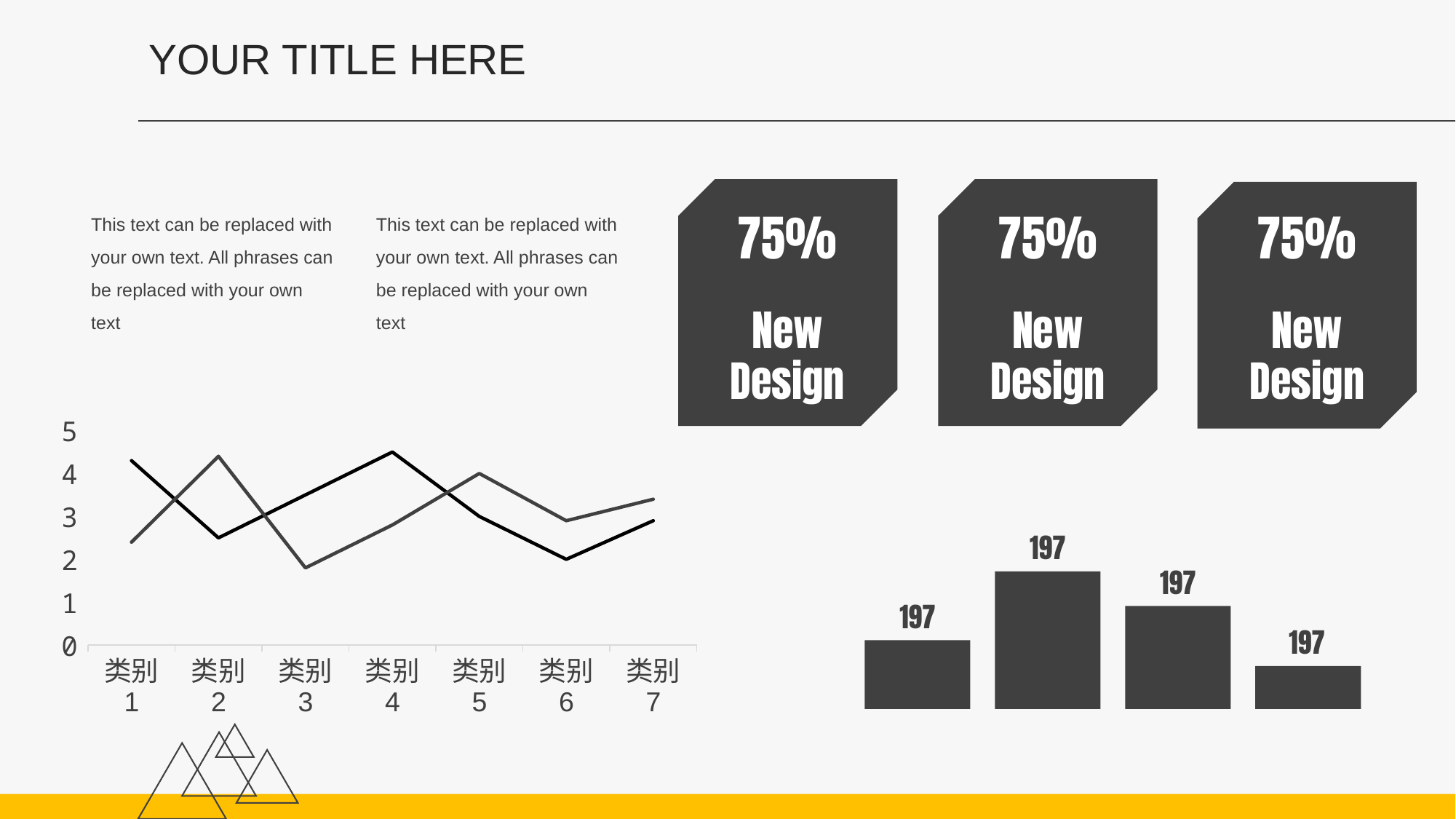

YOUR TITLE HERE

This text can be replaced with your own text. All phrases can be replaced with your own text
This text can be replaced with your own text. All phrases can be replaced with your own text
75%
75%
75%
New Design
New Design
New Design

### Chart

| Category | 系列 1 | 系列 2 |
|---|---|---|
| 类别 1 | 4.3 | 2.4 |
| 类别 2 | 2.5 | 4.4 |
| 类别 3 | 3.5 | 1.8 |
| 类别 4 | 4.5 | 2.8 |
| 类别 5 | 3.0 | 4.0 |
| 类别 6 | 2.0 | 2.9 |
| 类别 7 | 2.9 | 3.4 |
197
197

197

197